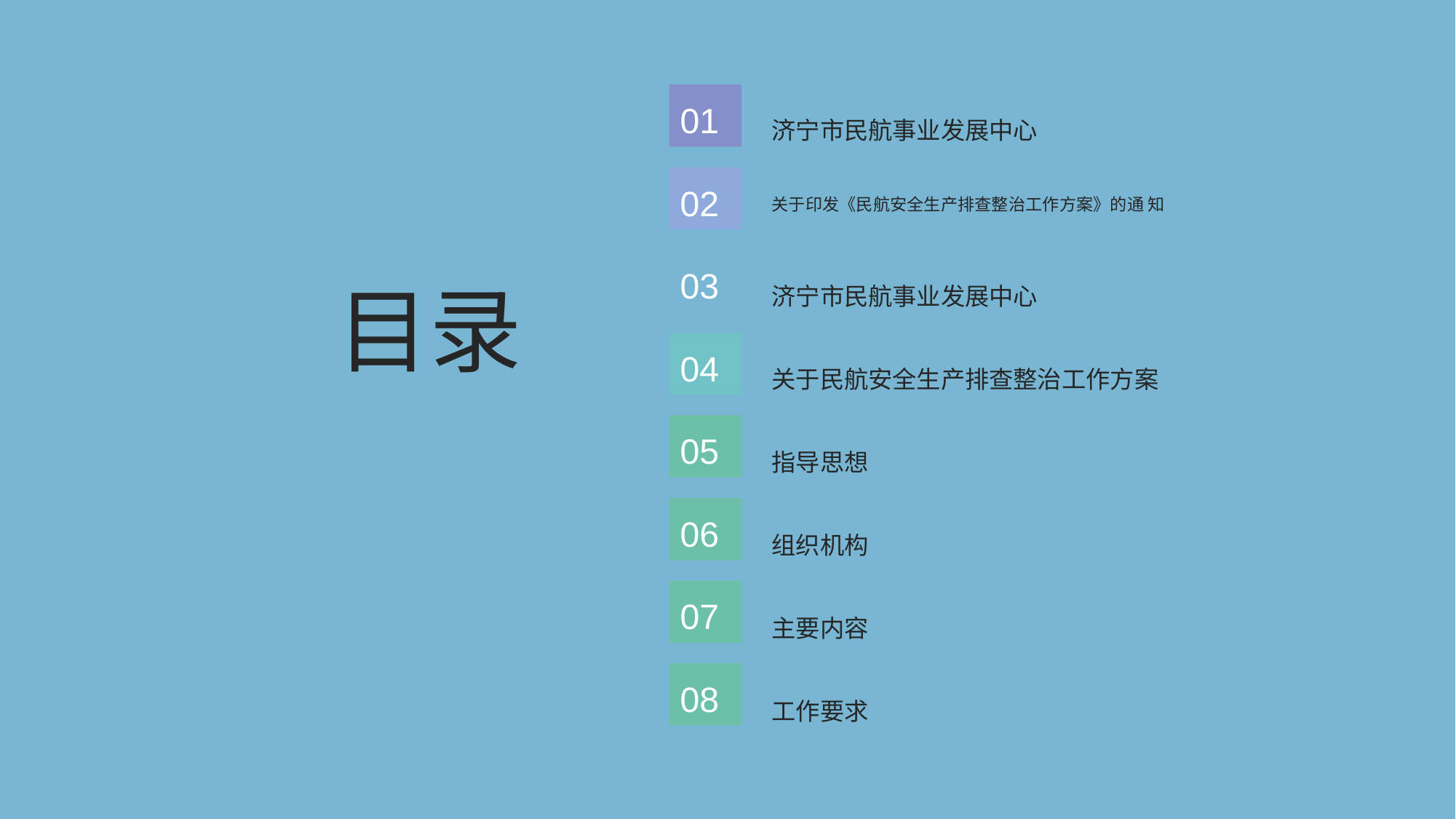

01
济宁市民航事业发展中心
02
关于印发《民航安全生产排查整治工作方案》的通 知
目录
03
济宁市民航事业发展中心
04
关于民航安全生产排查整治工作方案
05
指导思想
06
组织机构
07
主要内容
08
工作要求